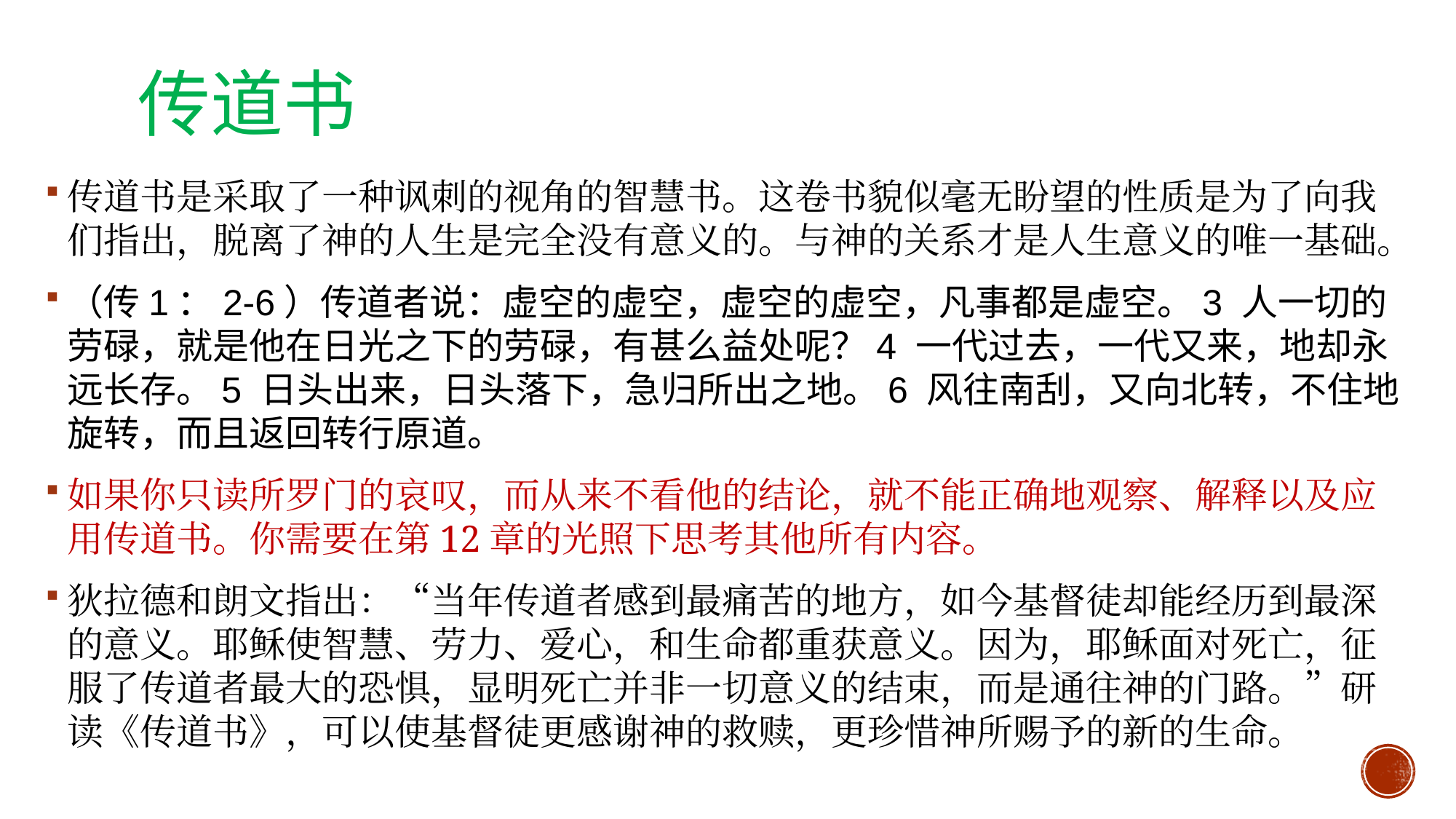

# 传道书
传道书是采取了一种讽刺的视角的智慧书。这卷书貌似毫无盼望的性质是为了向我们指出，脱离了神的人生是完全没有意义的。与神的关系才是人生意义的唯一基础。
（传1：2-6）传道者说：虚空的虚空，虚空的虚空，凡事都是虚空。3 人一切的劳碌，就是他在日光之下的劳碌，有甚么益处呢？4 一代过去，一代又来，地却永远长存。5 日头出来，日头落下，急归所出之地。6 风往南刮，又向北转，不住地旋转，而且返回转行原道。
如果你只读所罗门的哀叹，而从来不看他的结论，就不能正确地观察、解释以及应用传道书。你需要在第12章的光照下思考其他所有内容。
狄拉德和朗文指出：“当年传道者感到最痛苦的地方，如今基督徒却能经历到最深的意义。耶稣使智慧、劳力、爱心，和生命都重获意义。因为，耶稣面对死亡，征服了传道者最大的恐惧，显明死亡并非一切意义的结束，而是通往神的门路。”研读《传道书》，可以使基督徒更感谢神的救赎，更珍惜神所赐予的新的生命。